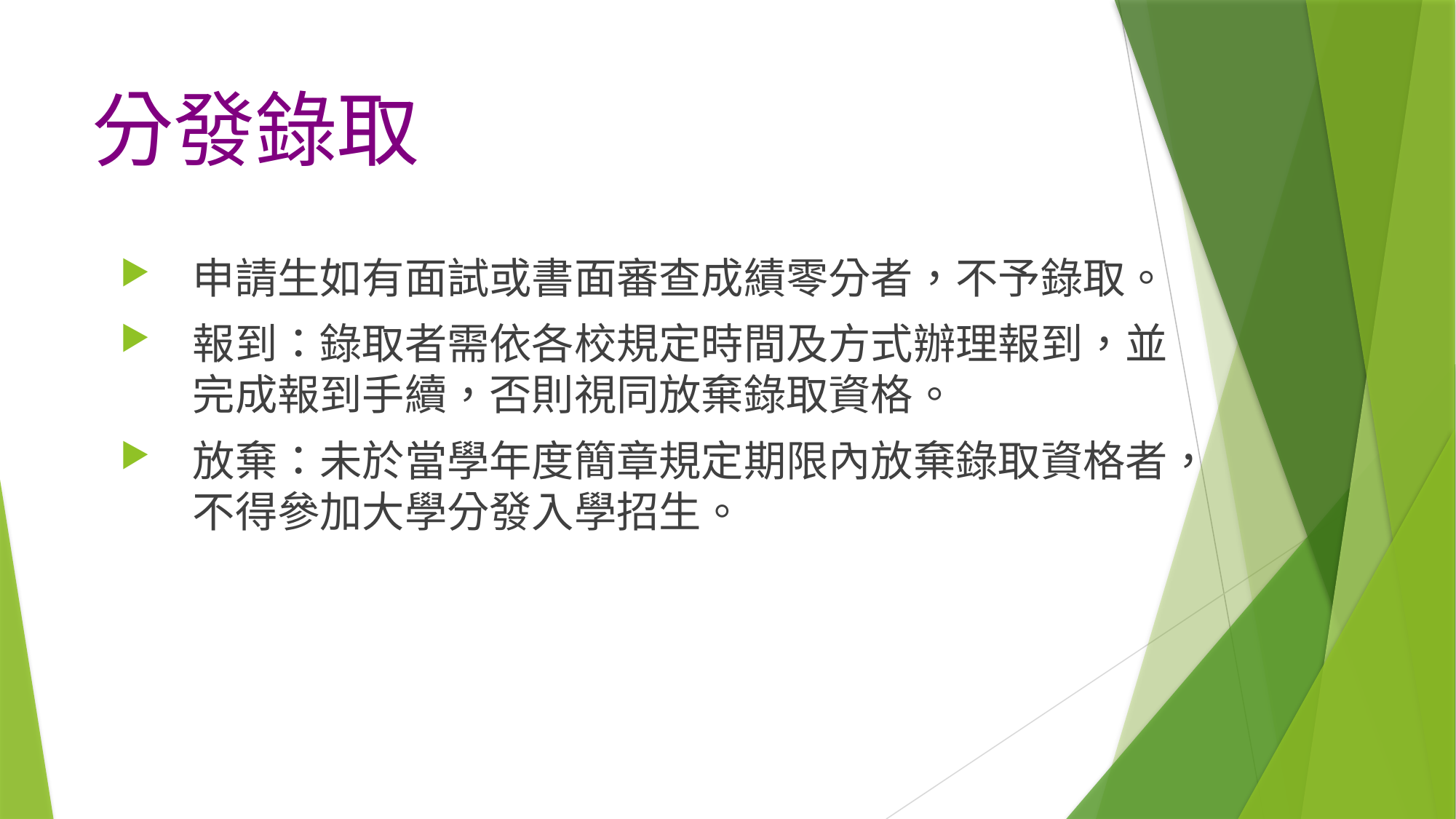

# 分發錄取
申請生如有面試或書面審查成績零分者，不予錄取。
報到：錄取者需依各校規定時間及方式辦理報到，並完成報到手續，否則視同放棄錄取資格。
放棄：未於當學年度簡章規定期限內放棄錄取資格者，不得參加大學分發入學招生。